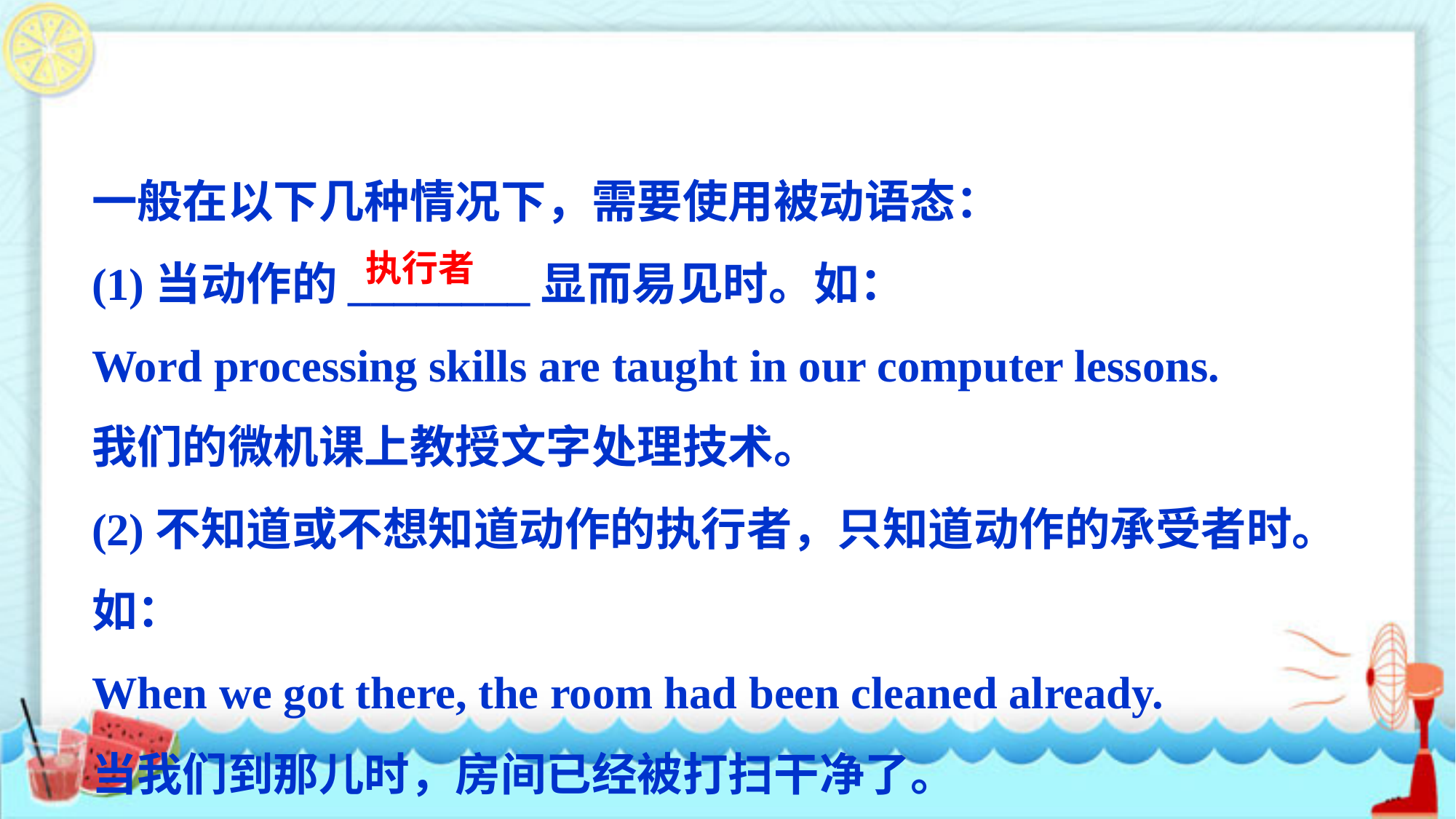

一般在以下几种情况下，需要使用被动语态：
(1)当动作的________显而易见时。如：
Word processing skills are taught in our computer lessons.
我们的微机课上教授文字处理技术。
(2)不知道或不想知道动作的执行者，只知道动作的承受者时。如：
When we got there, the room had been cleaned already.
当我们到那儿时，房间已经被打扫干净了。

执行者